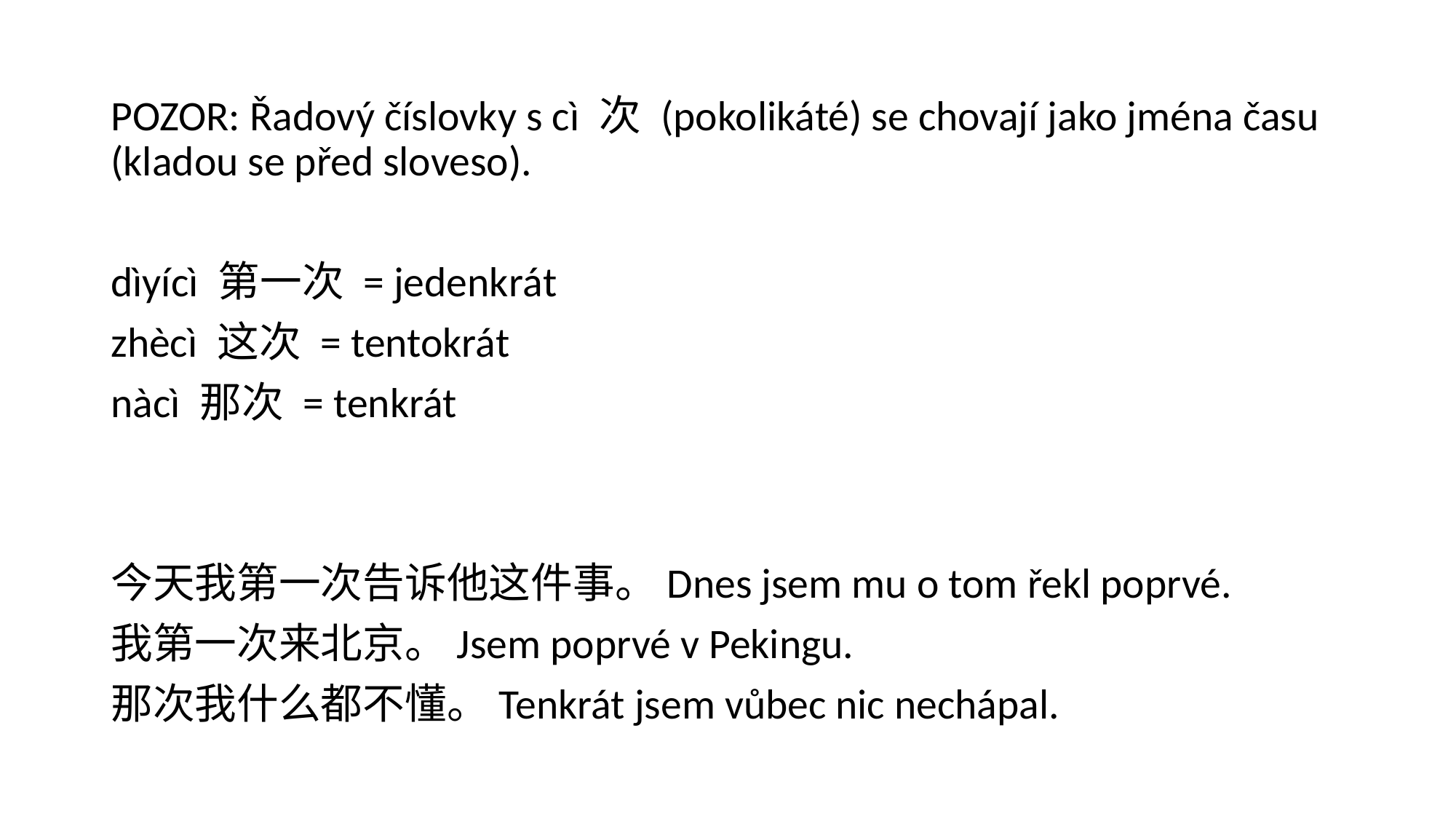

POZOR: Řadový číslovky s cì 次 (pokolikáté) se chovají jako jména času (kladou se před sloveso).

dìyícì 第一次 = jedenkrát
zhècì 这次 = tentokrát
nàcì 那次 = tenkrát

今天我第一次告诉他这件事。Dnes jsem mu o tom řekl poprvé.
我第一次来北京。Jsem poprvé v Pekingu.
那次我什么都不懂。Tenkrát jsem vůbec nic nechápal.